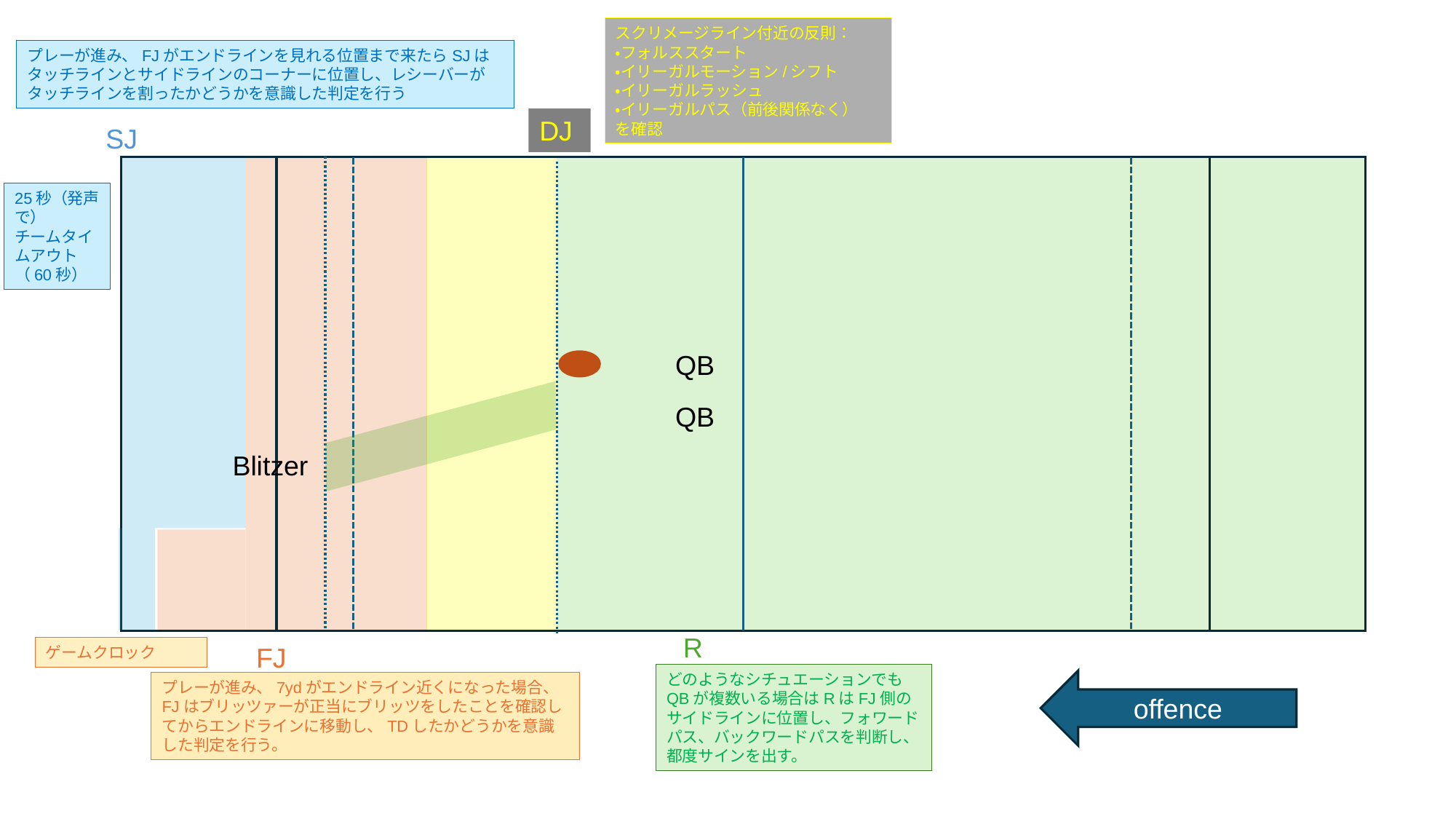

スクリメージライン付近の反則：
・フォルススタート
・イリーガルモーション/シフト
・イリーガルラッシュ
・イリーガルパス（前後関係なく）
を確認
プレーが進み、FJがエンドラインを見れる位置まで来たらSJはタッチラインとサイドラインのコーナーに位置し、レシーバーがタッチラインを割ったかどうかを意識した判定を行う
DJ
SJ

25秒（発声で）
チームタイムアウト
（60秒）
QB

QB

Blitzer

R
FJ
ゲームクロック
どのようなシチュエーションでもQBが複数いる場合はRはFJ側のサイドラインに位置し、フォワードパス、バックワードパスを判断し、都度サインを出す。
offence
プレーが進み、7ydがエンドライン近くになった場合、FJはブリッツァーが正当にブリッツをしたことを確認してからエンドラインに移動し、TDしたかどうかを意識した判定を行う。